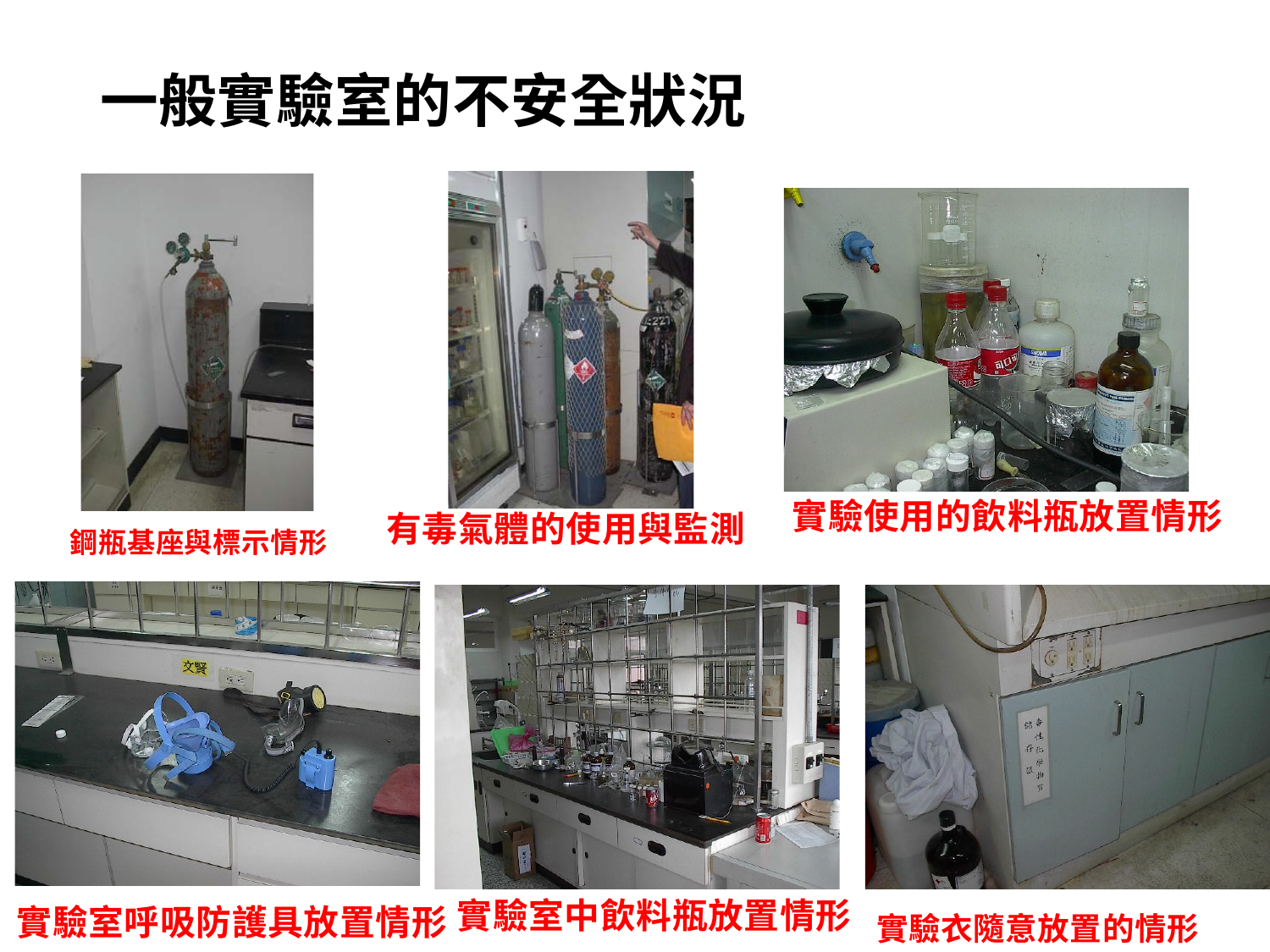

# 一般實驗室的不安全狀況

實驗使用的飲料瓶放置情形
有毒氣體的使用與監測
鋼瓶基座與標示情形

實驗室中飲料瓶放置情形
實驗室呼吸防護具放置情形
實驗衣隨意放置的情形